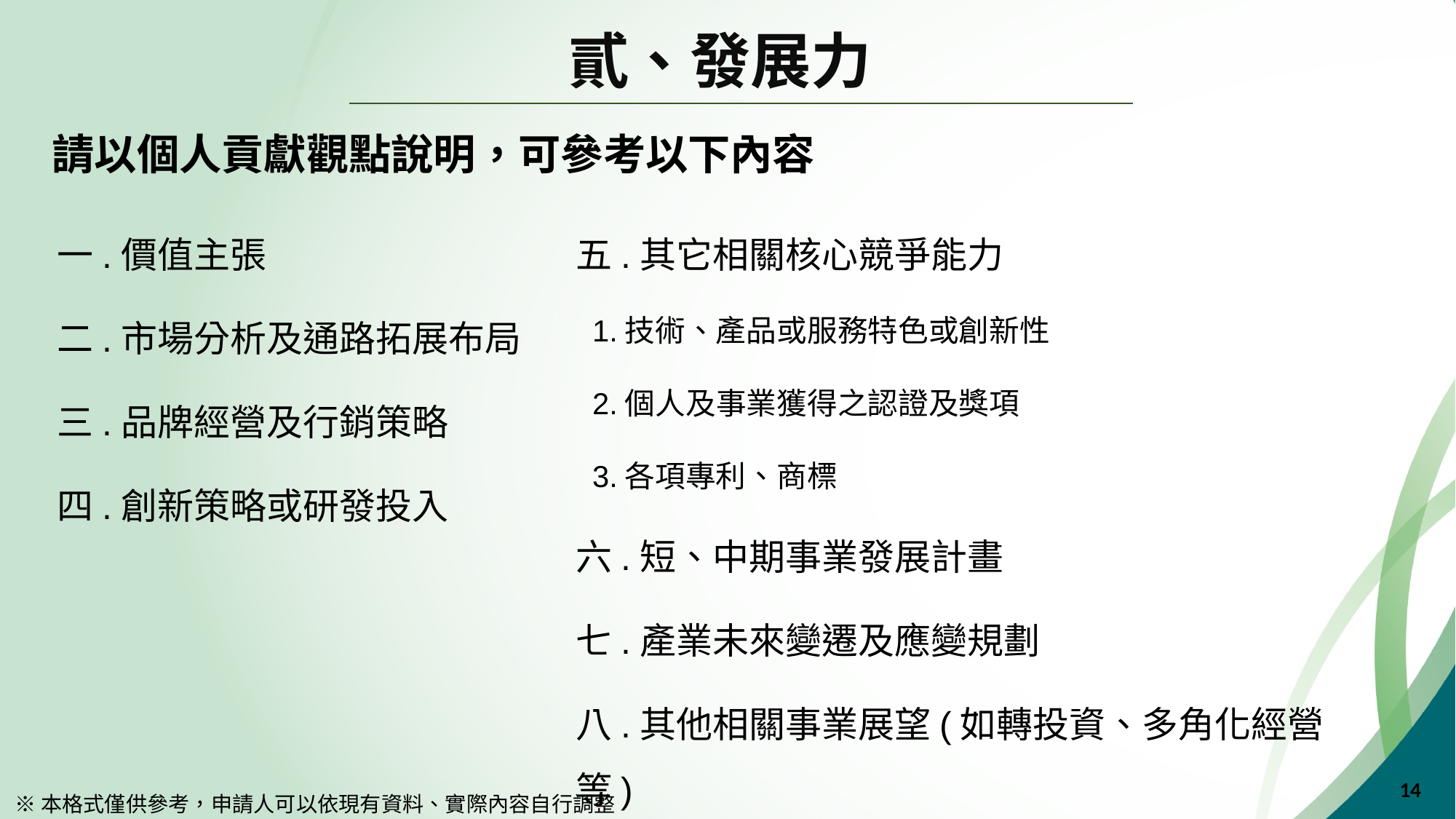

# 貳、發展力
請以個人貢獻觀點說明，可參考以下內容
一.價值主張
二.市場分析及通路拓展布局
三.品牌經營及行銷策略
四.創新策略或研發投入
五.其它相關核心競爭能力
  1.技術、產品或服務特色或創新性
  2.個人及事業獲得之認證及獎項
  3.各項專利、商標
六.短、中期事業發展計畫
七.產業未來變遷及應變規劃
八.其他相關事業展望(如轉投資、多角化經營等)
14
※本格式僅供參考，申請人可以依現有資料、實際內容自行調整